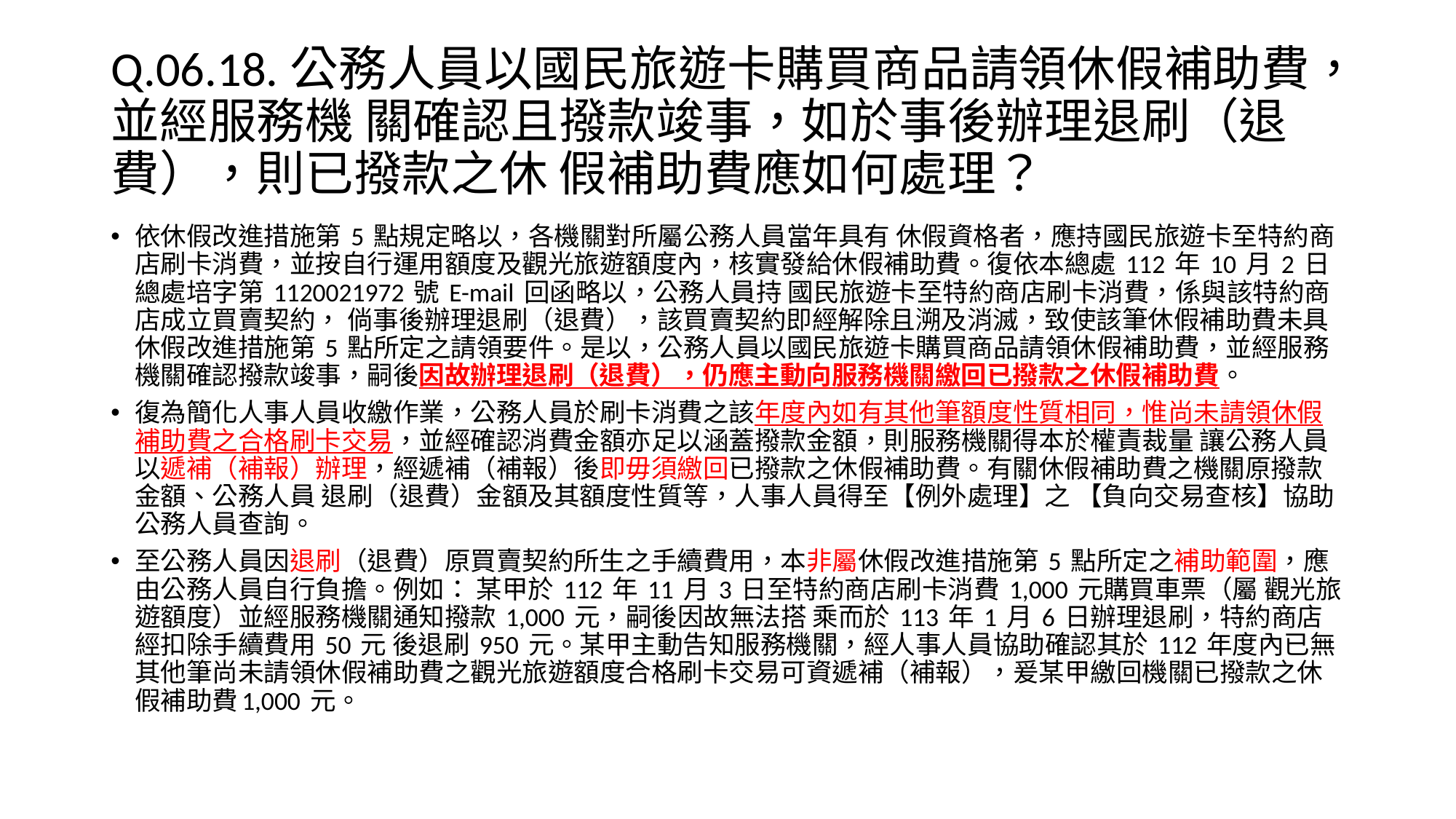

# Q.06.18.公務人員以國民旅遊卡購買商品請領休假補助費，並經服務機 關確認且撥款竣事，如於事後辦理退刷（退費），則已撥款之休 假補助費應如何處理？
依休假改進措施第 5 點規定略以，各機關對所屬公務人員當年具有 休假資格者，應持國民旅遊卡至特約商店刷卡消費，並按自行運用額度及觀光旅遊額度內，核實發給休假補助費。復依本總處 112 年 10 月 2 日總處培字第 1120021972 號 E-mail 回函略以，公務人員持 國民旅遊卡至特約商店刷卡消費，係與該特約商店成立買賣契約， 倘事後辦理退刷（退費），該買賣契約即經解除且溯及消滅，致使該筆休假補助費未具休假改進措施第 5 點所定之請領要件。是以，公務人員以國民旅遊卡購買商品請領休假補助費，並經服務機關確認撥款竣事，嗣後因故辦理退刷（退費），仍應主動向服務機關繳回已撥款之休假補助費。
復為簡化人事人員收繳作業，公務人員於刷卡消費之該年度內如有其他筆額度性質相同，惟尚未請領休假補助費之合格刷卡交易，並經確認消費金額亦足以涵蓋撥款金額，則服務機關得本於權責裁量 讓公務人員以遞補（補報）辦理，經遞補（補報）後即毋須繳回已撥款之休假補助費。有關休假補助費之機關原撥款金額、公務人員 退刷（退費）金額及其額度性質等，人事人員得至【例外處理】之 【負向交易查核】協助公務人員查詢。
至公務人員因退刷（退費）原買賣契約所生之手續費用，本非屬休假改進措施第 5 點所定之補助範圍，應由公務人員自行負擔。例如： 某甲於 112 年 11 月 3 日至特約商店刷卡消費 1,000 元購買車票（屬 觀光旅遊額度）並經服務機關通知撥款 1,000 元，嗣後因故無法搭 乘而於 113 年 1 月 6 日辦理退刷，特約商店經扣除手續費用 50 元 後退刷 950 元。某甲主動告知服務機關，經人事人員協助確認其於 112 年度內已無其他筆尚未請領休假補助費之觀光旅遊額度合格刷卡交易可資遞補（補報），爰某甲繳回機關已撥款之休假補助費1,000 元。